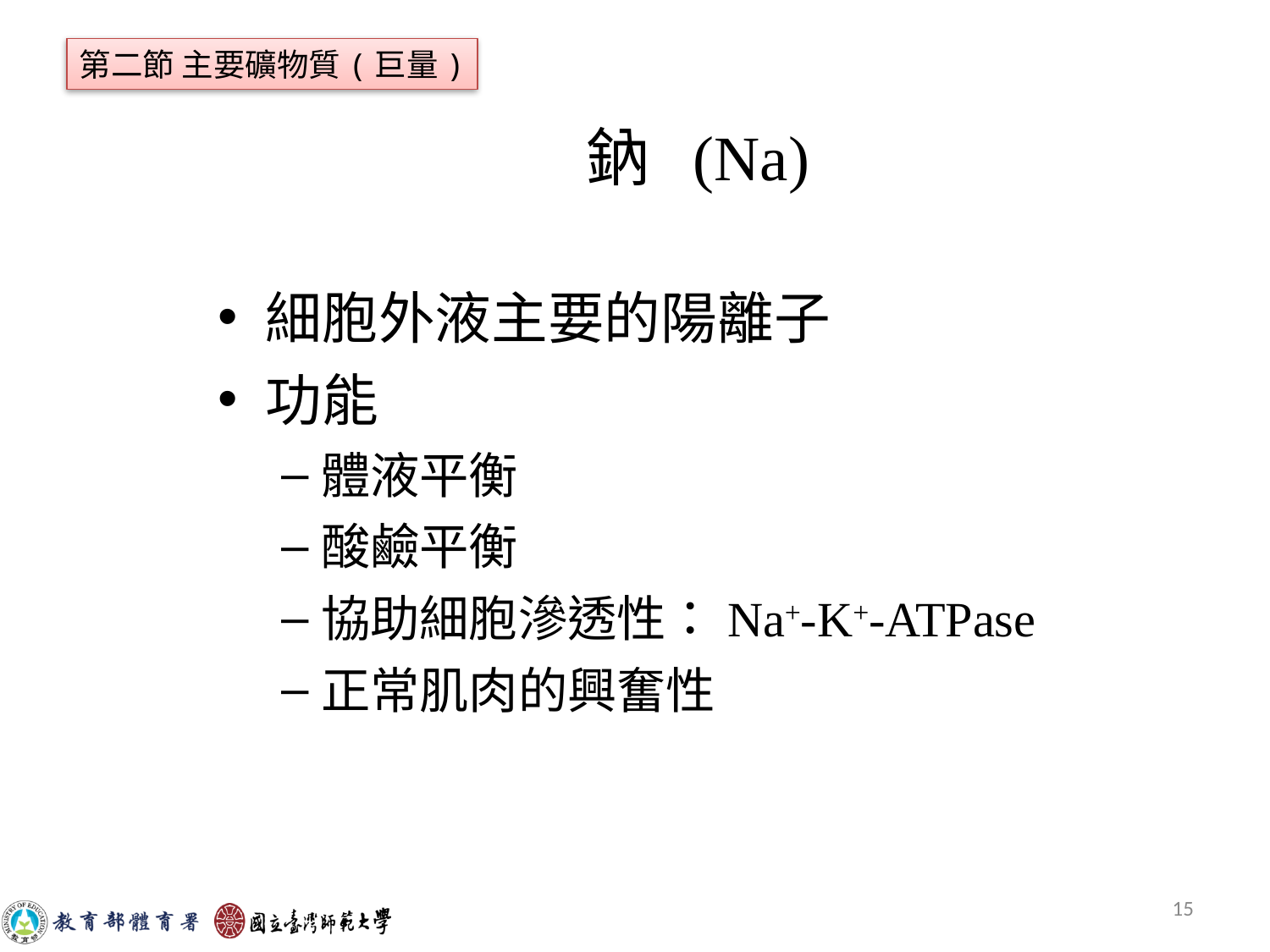

第二節 主要礦物質(巨量)
# 鈉  (Na)
細胞外液主要的陽離子
功能
體液平衡
酸鹼平衡
協助細胞滲透性：Na+-K+-ATPase
正常肌肉的興奮性
15